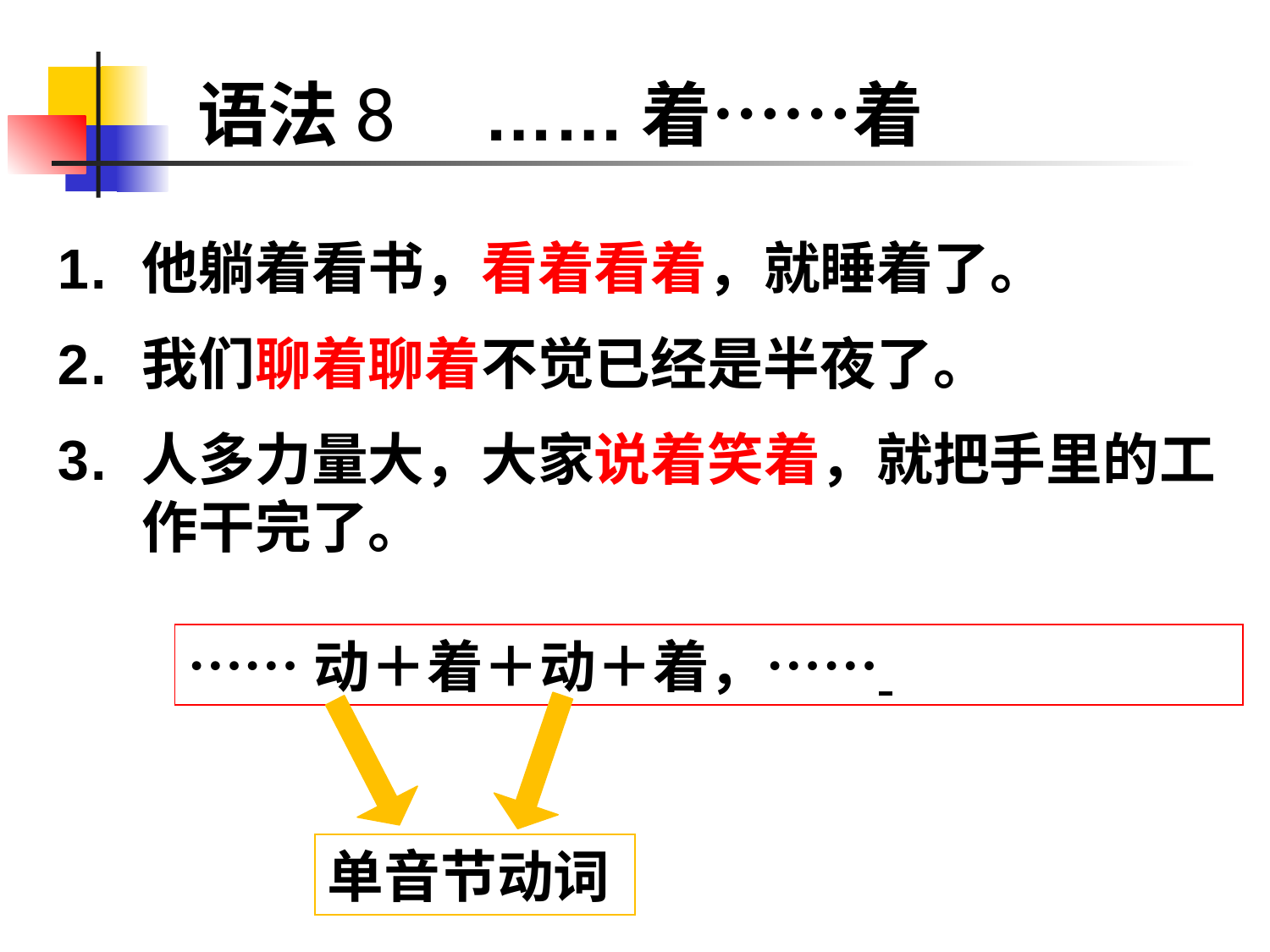

# 语法8    ……着……着
他躺着看书，看着看着，就睡着了。
我们聊着聊着不觉已经是半夜了。
人多力量大，大家说着笑着，就把手里的工作干完了。
……动＋着＋动＋着，……

单音节动词